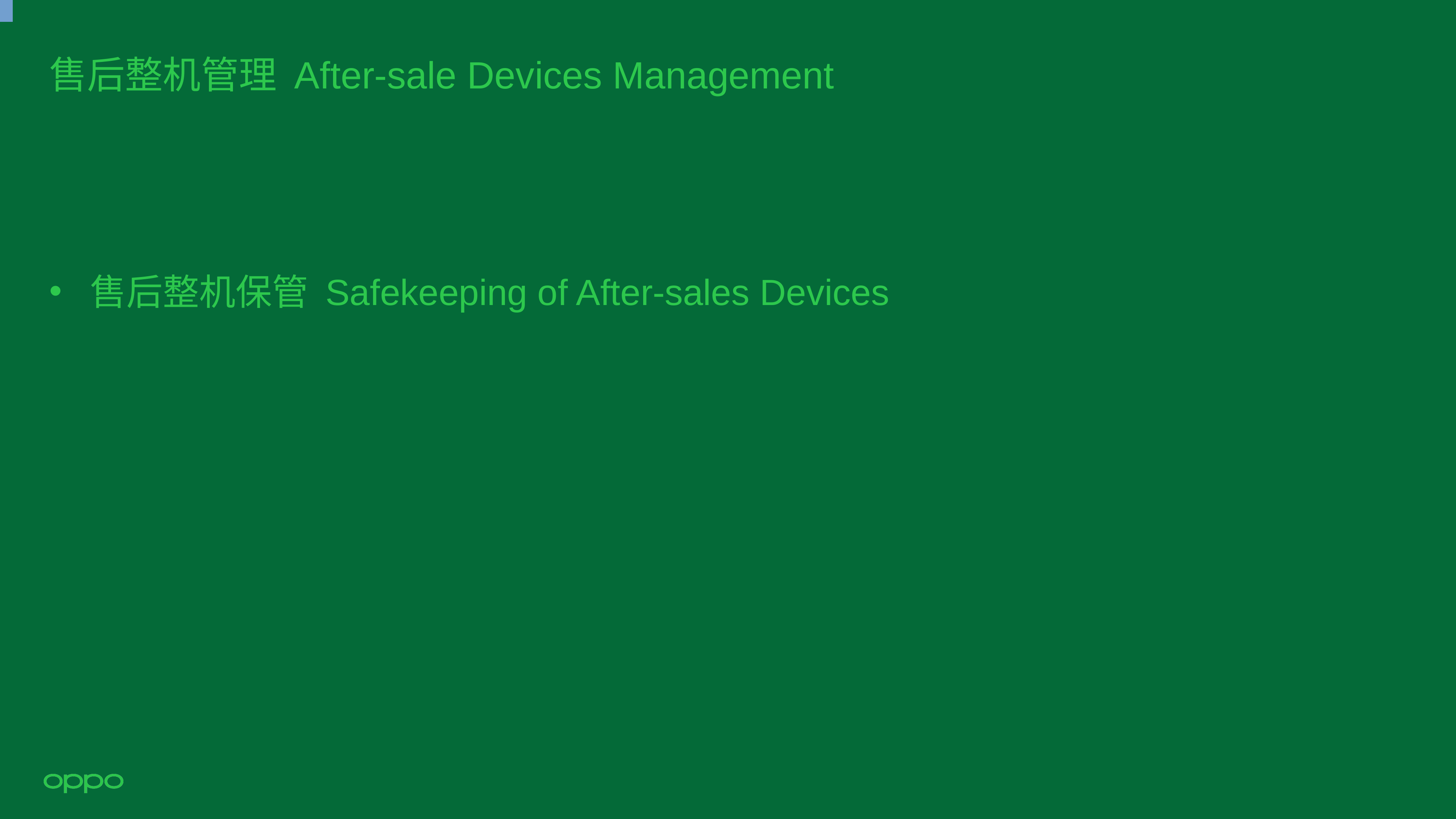

# 售后整机管理 After-sale Devices Management

售后整机保管 Safekeeping of After-sales Devices